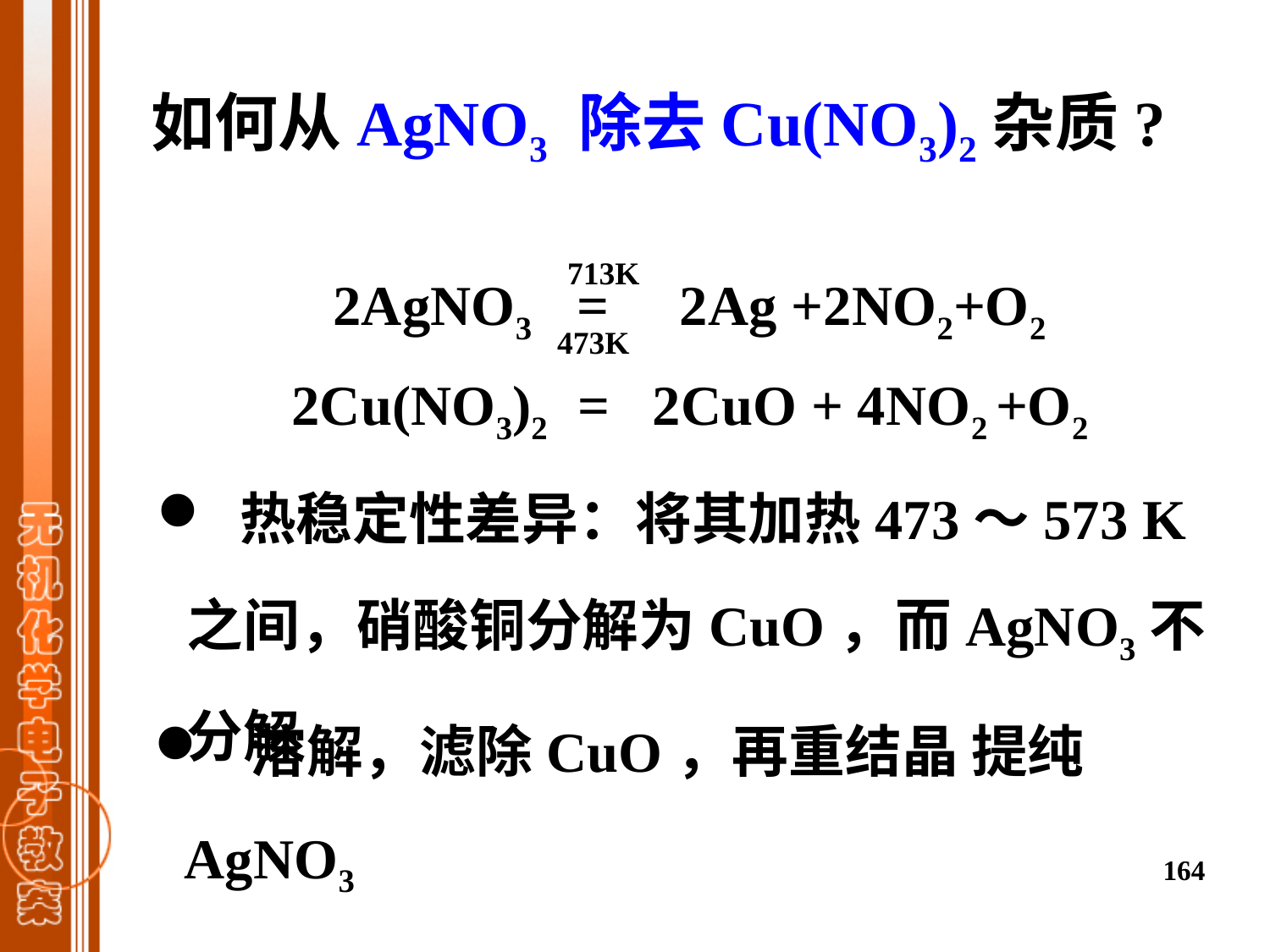

如何从AgNO3 除去Cu(NO3)2杂质?

        2AgNO3    =     2Ag +2NO2+O2
    2Cu(NO3)2   =   2CuO + 4NO2 +O2

713K
473K
 热稳定性差异：将其加热473～573 K之间，硝酸铜分解为CuO，而AgNO3不分解
  溶解，滤除CuO，再重结晶 提纯AgNO3
164